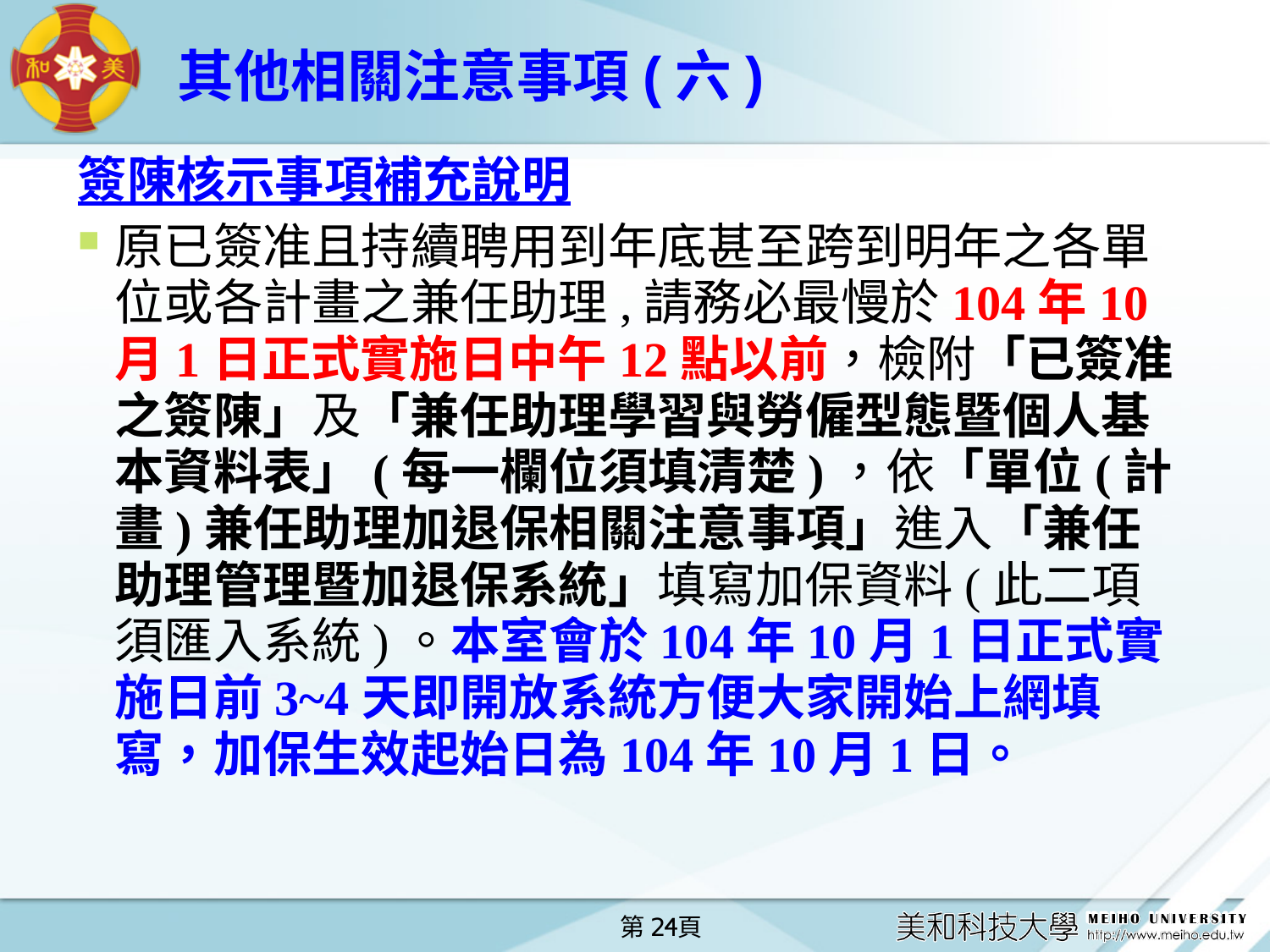

# 其他相關注意事項(六)
簽陳核示事項補充說明
原已簽准且持續聘用到年底甚至跨到明年之各單位或各計畫之兼任助理,請務必最慢於104年10月1日正式實施日中午12點以前，檢附「已簽准之簽陳」及「兼任助理學習與勞僱型態暨個人基本資料表」(每一欄位須填清楚)，依「單位(計畫)兼任助理加退保相關注意事項」進入「兼任助理管理暨加退保系統」填寫加保資料(此二項須匯入系統)。本室會於104年10月1日正式實施日前3~4天即開放系統方便大家開始上網填寫，加保生效起始日為104年10月1日。